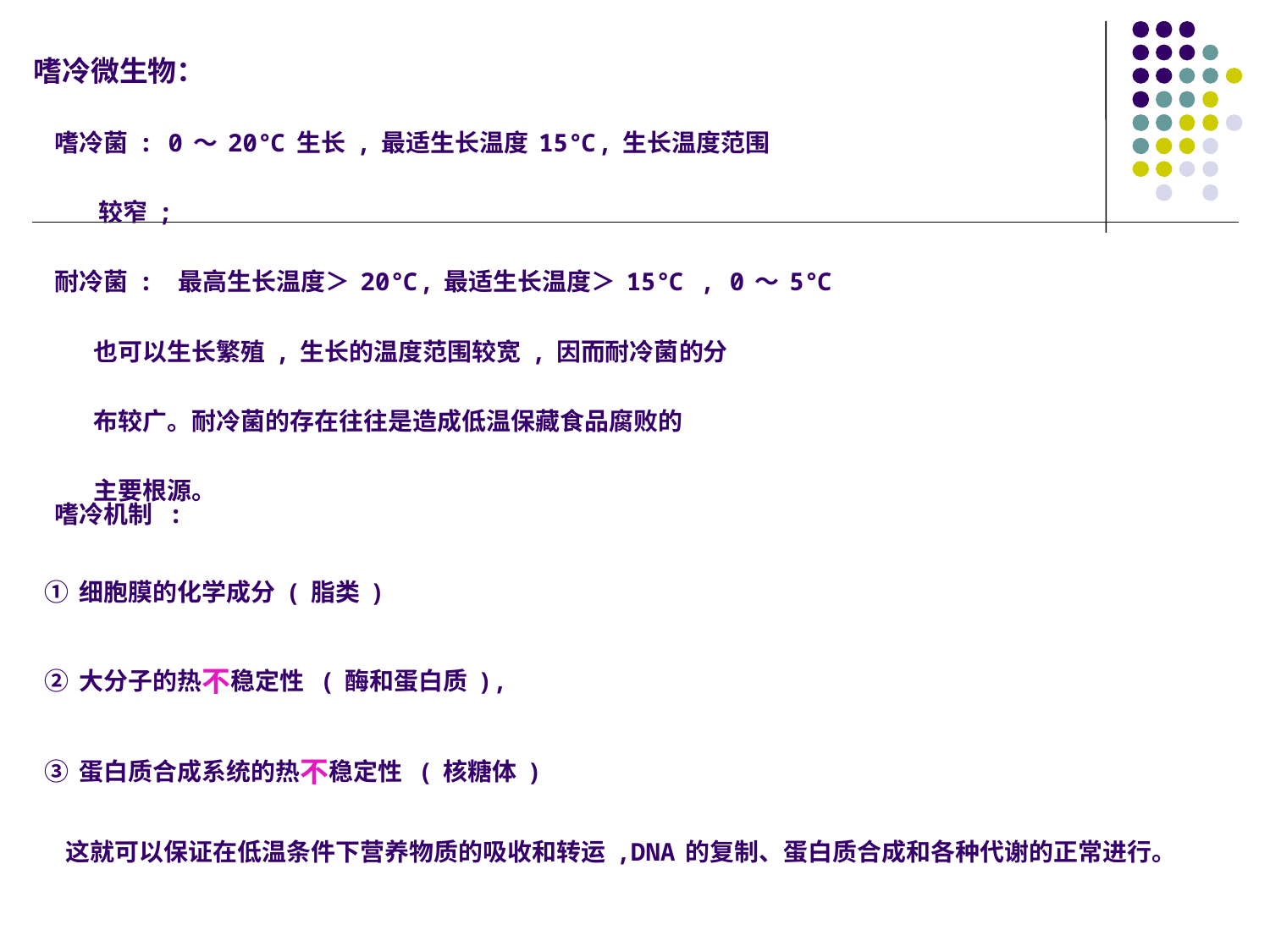

嗜冷微生物：
  嗜冷菌: 0～20℃生长,最适生长温度15℃,生长温度范围
          较窄;
  耐冷菌: 最高生长温度＞20℃,最适生长温度＞15℃ , 0～5℃
         也可以生长繁殖,生长的温度范围较宽,因而耐冷菌的分
         布较广。耐冷菌的存在往往是造成低温保藏食品腐败的
         主要根源。
  嗜冷机制 :
  ①细胞膜的化学成分(脂类)
  ②大分子的热不稳定性 (酶和蛋白质),
  ③蛋白质合成系统的热不稳定性 (核糖体)
    这就可以保证在低温条件下营养物质的吸收和转运,DNA的复制、蛋白质合成和各种代谢的正常进行。